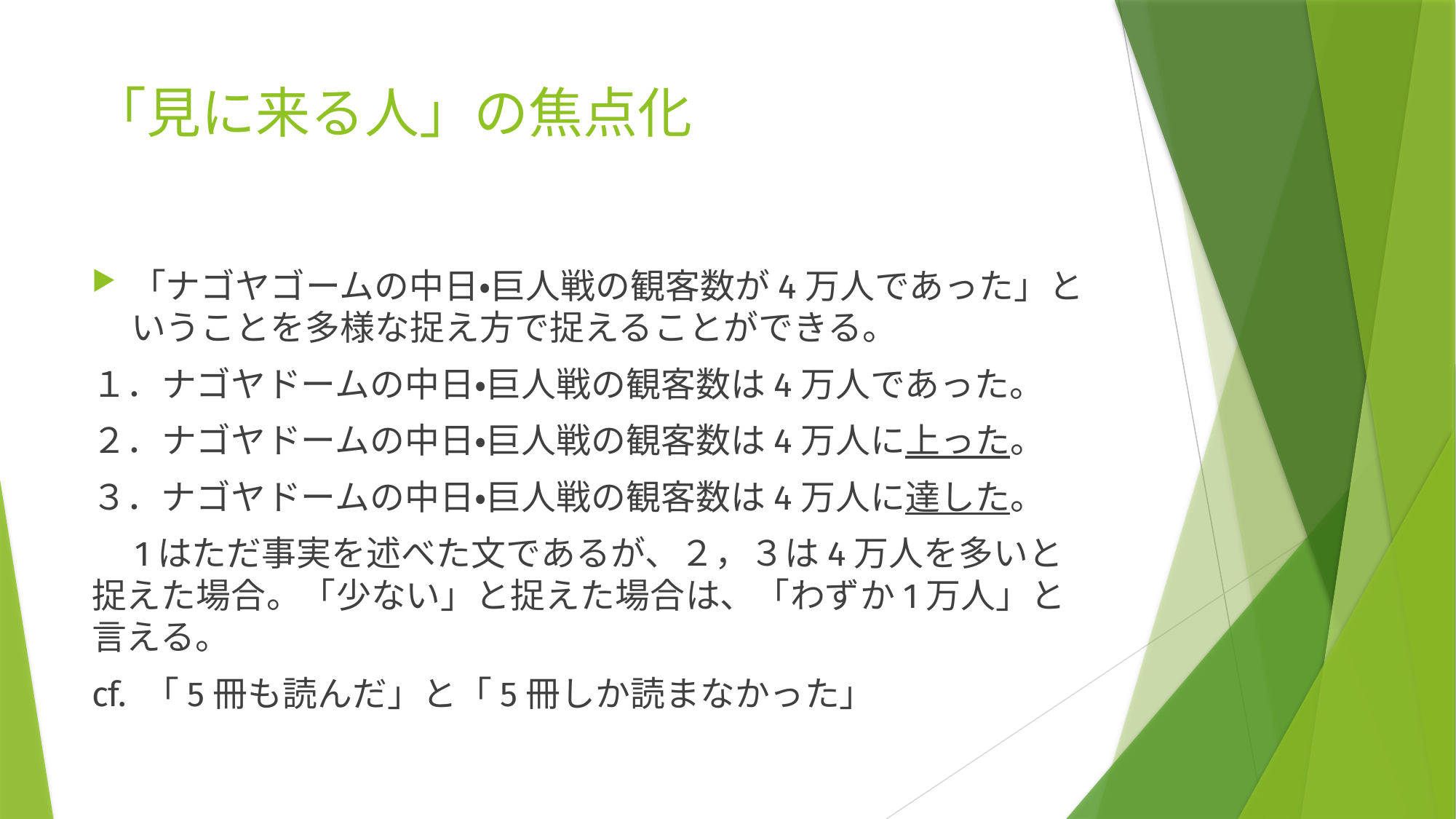

# 「見に来る人」の焦点化
「ナゴヤゴームの中日・巨人戦の観客数が4万人であった」ということを多様な捉え方で捉えることができる。
１．ナゴヤドームの中日・巨人戦の観客数は4万人であった。
２．ナゴヤドームの中日・巨人戦の観客数は4万人に上った。
３．ナゴヤドームの中日・巨人戦の観客数は4万人に達した。
　1はただ事実を述べた文であるが、２，３は4万人を多いと捉えた場合。「少ない」と捉えた場合は、「わずか1万人」と言える。
cf. 「5冊も読んだ」と「5冊しか読まなかった」